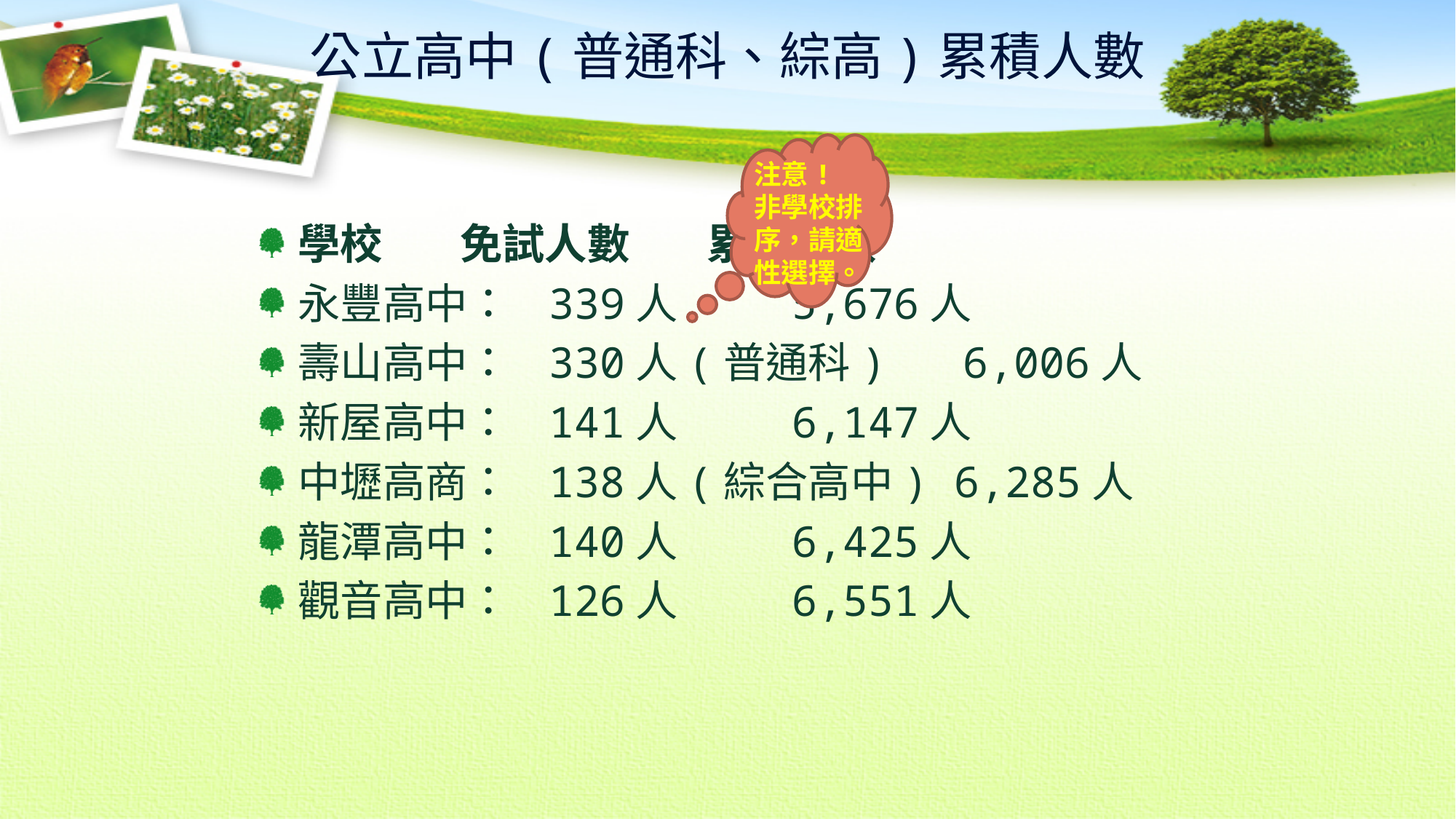

公立高中(普通科、綜高)累積人數

注意!
非學校排序，請適性選擇。
學校        免試人數        累積人數
永豐高中：   339人           5,676人
壽山高中：   330人(普通科)   6,006人
新屋高中：   141人           6,147人
中壢高商：   138人(綜合高中) 6,285人
龍潭高中：   140人           6,425人
觀音高中：   126人           6,551人